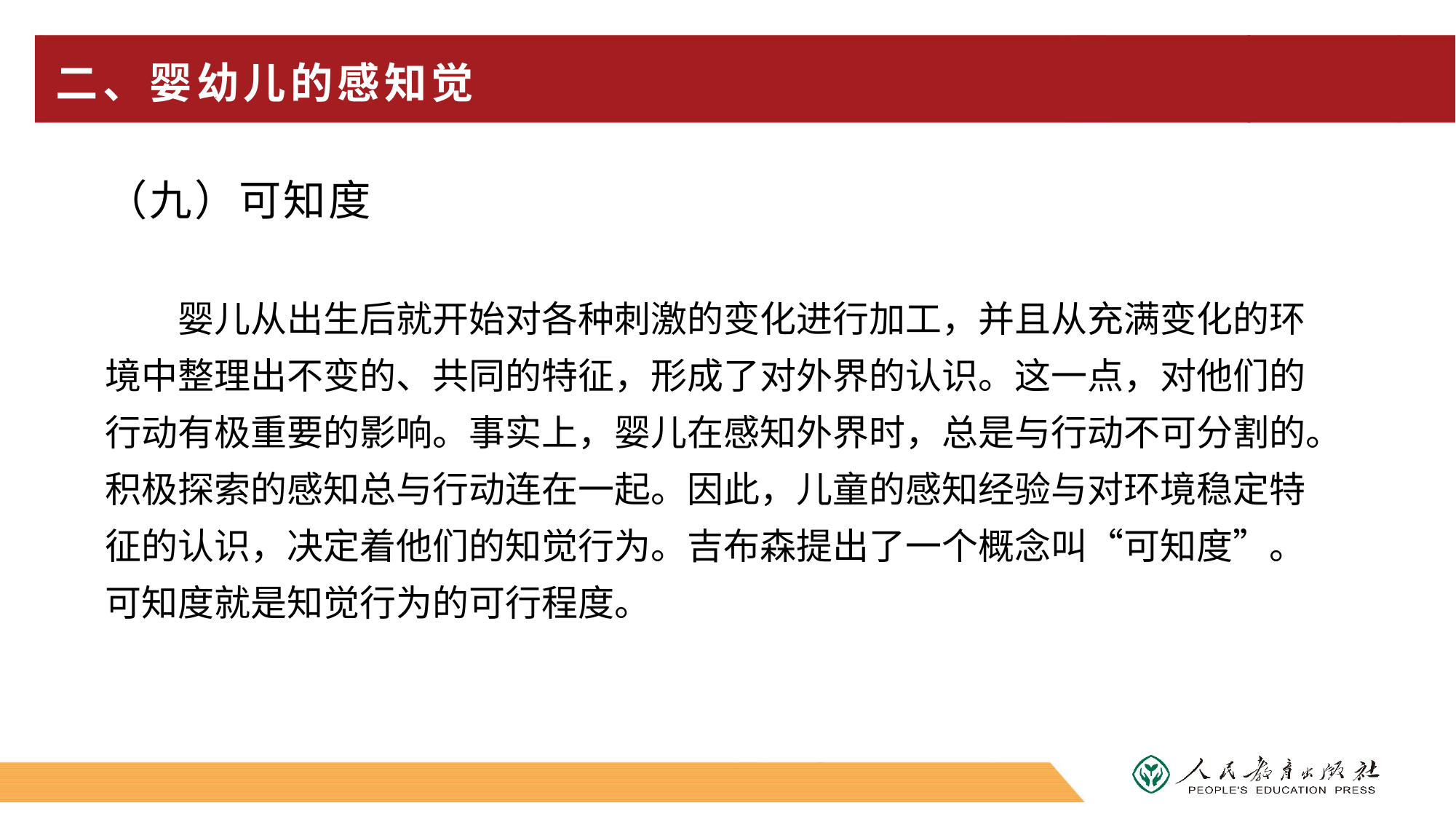

# 二、婴幼儿的感知觉
（九）可知度
婴儿从出生后就开始对各种刺激的变化进行加工，并且从充满变化的环境中整理出不变的、共同的特征，形成了对外界的认识。这一点，对他们的行动有极重要的影响。事实上，婴儿在感知外界时，总是与行动不可分割的。积极探索的感知总与行动连在一起。因此，儿童的感知经验与对环境稳定特征的认识，决定着他们的知觉行为。吉布森提出了一个概念叫“可知度”。可知度就是知觉行为的可行程度。